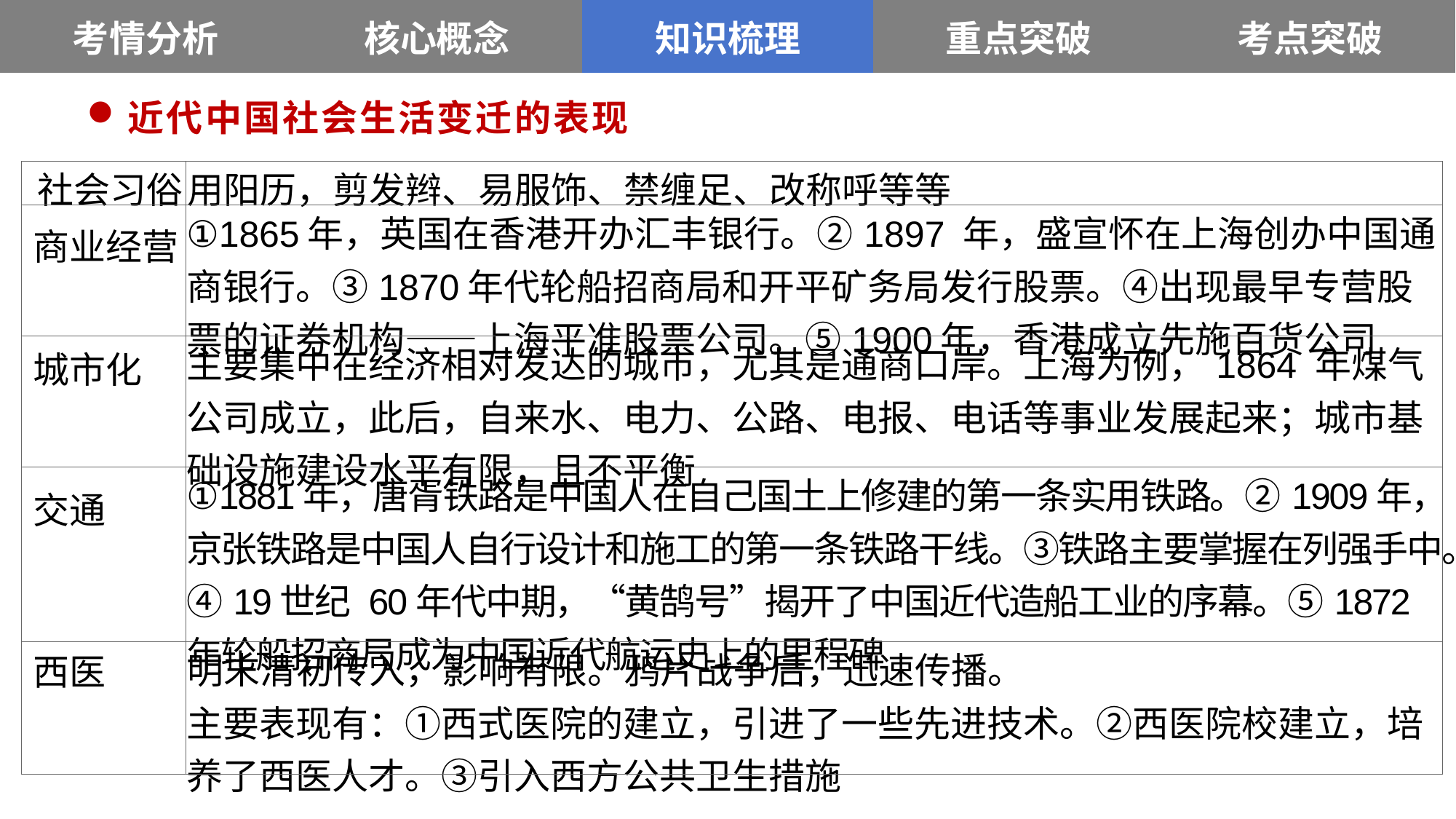

| 考情分析 | 核心概念 | 知识梳理 | 重点突破 | 考点突破 |
| --- | --- | --- | --- | --- |
近代中国社会生活变迁的表现
| 社会习俗 | 用阳历，剪发辫、易服饰、禁缠足、改称呼等等 |
| --- | --- |
| 商业经营 | ①1865年，英国在香港开办汇丰银行。②1897 年，盛宣怀在上海创办中国通商银行。③1870年代轮船招商局和开平矿务局发行股票。④出现最早专营股票的证券机构——上海平准股票公司。⑤1900年，香港成立先施百货公司 |
| 城市化 | 主要集中在经济相对发达的城市，尤其是通商口岸。上海为例，1864 年煤气公司成立，此后，自来水、电力、公路、电报、电话等事业发展起来；城市基础设施建设水平有限，且不平衡 |
| 交通 | ①1881年，唐胥铁路是中国人在自己国土上修建的第一条实用铁路。②1909年，京张铁路是中国人自行设计和施工的第一条铁路干线。③铁路主要掌握在列强手中。④19世纪 60年代中期，“黄鹄号”揭开了中国近代造船工业的序幕。⑤1872 年轮船招商局成为中国近代航运史上的里程碑 |
| 西医 | 明末清初传入，影响有限。鸦片战争后，迅速传播。 主要表现有：①西式医院的建立，引进了一些先进技术。②西医院校建立，培养了西医人才。③引入西方公共卫生措施 |